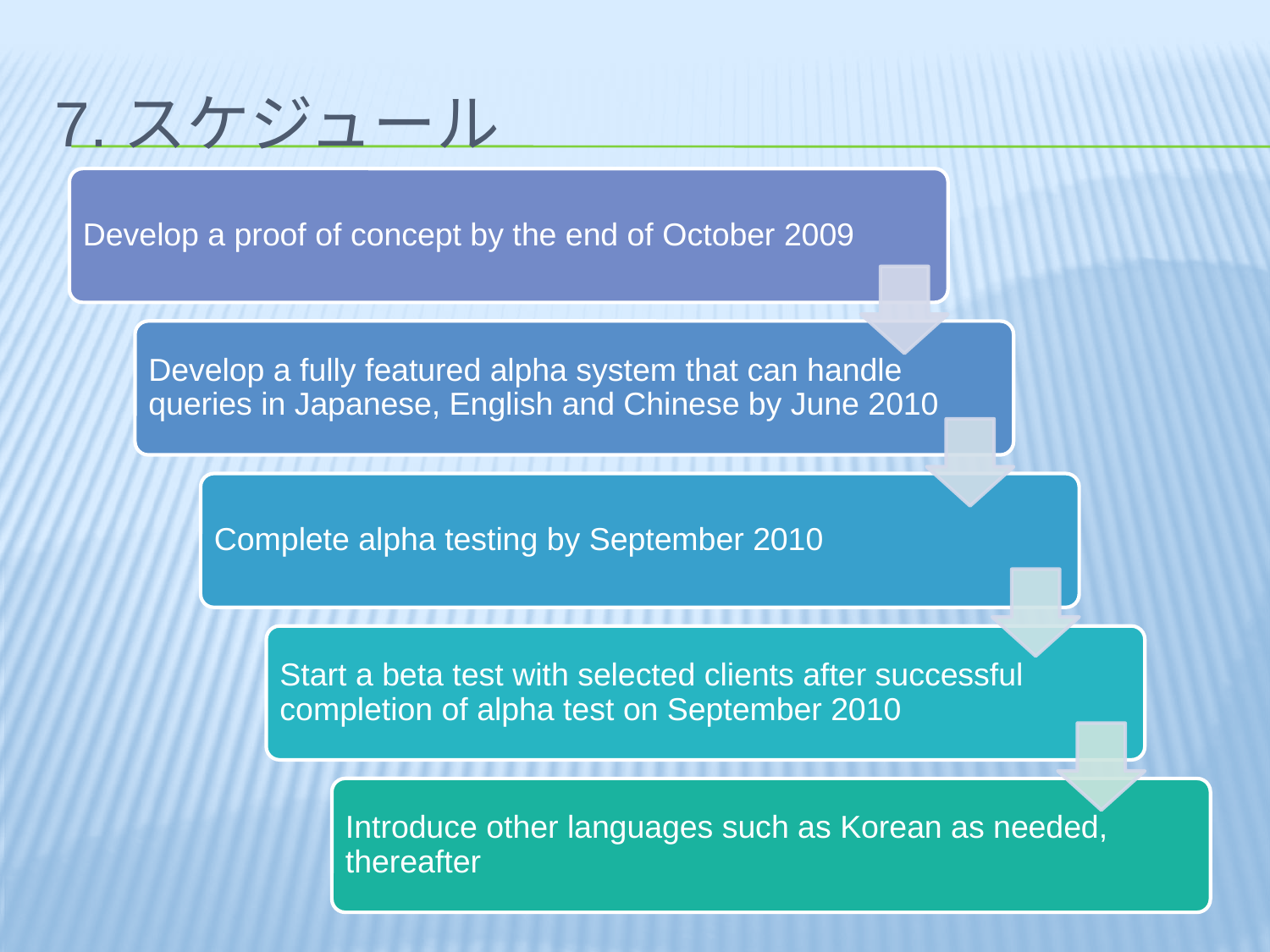

# 7.スケジュール
Develop a proof of concept by the end of October 2009
Develop a fully featured alpha system that can handle queries in Japanese, English and Chinese by June 2010
Complete alpha testing by September 2010
Start a beta test with selected clients after successful completion of alpha test on September 2010
Introduce other languages such as Korean as needed, thereafter